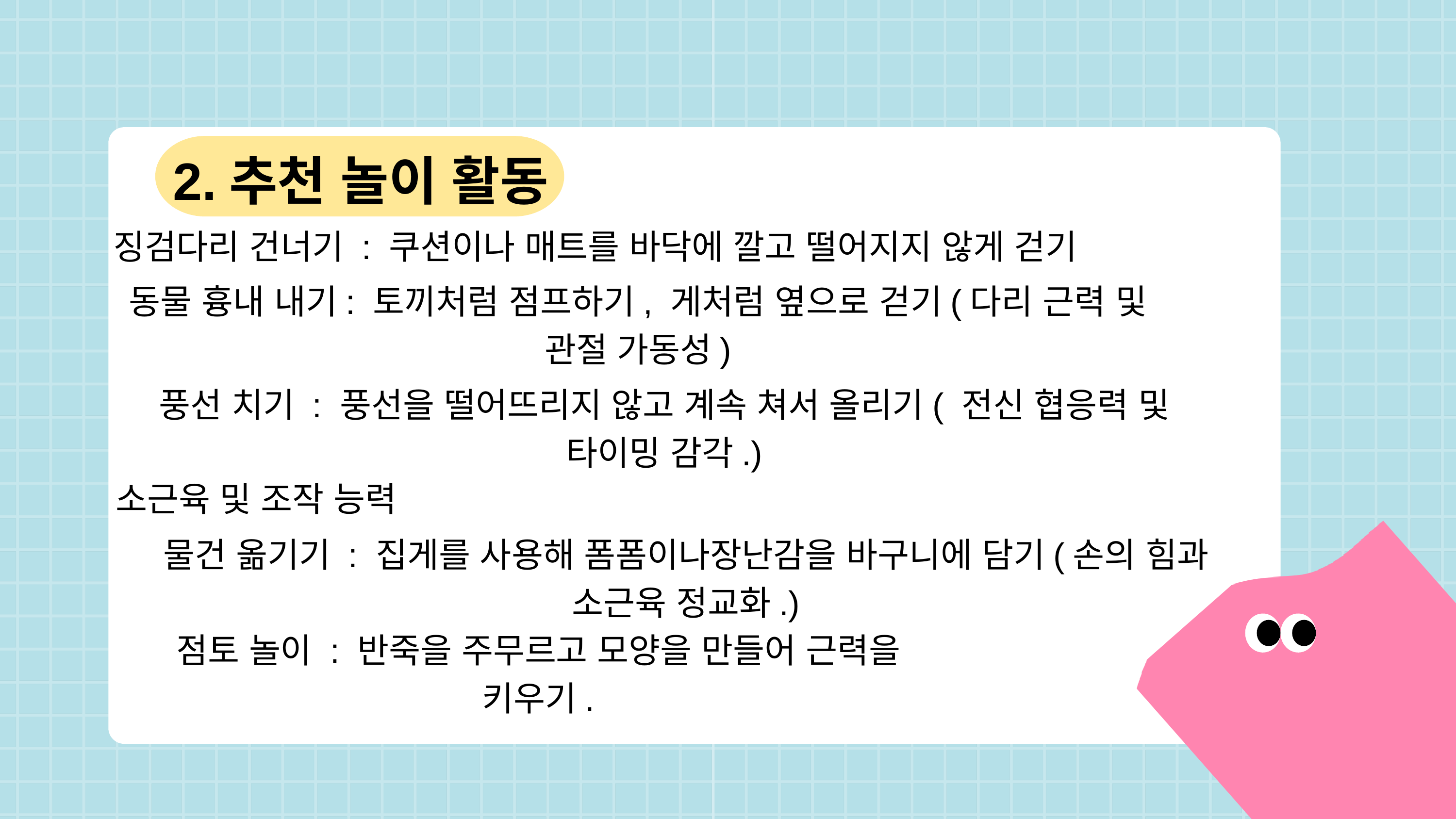

2.추천 놀이 활동
징검다리 건너기 : 쿠션이나 매트를 바닥에 깔고 떨어지지 않게 걷기
동물 흉내 내기: 토끼처럼 점프하기, 게처럼 옆으로 걷기(다리 근력 및 관절 가동성)
풍선 치기 : 풍선을 떨어뜨리지 않고 계속 쳐서 올리기( 전신 협응력 및 타이밍 감각.)
소근육 및 조작 능력
물건 옮기기 : 집게를 사용해 폼폼이나장난감을 바구니에 담기(손의 힘과 소근육 정교화.)

점토 놀이 : 반죽을 주무르고 모양을 만들어 근력을 키우기.